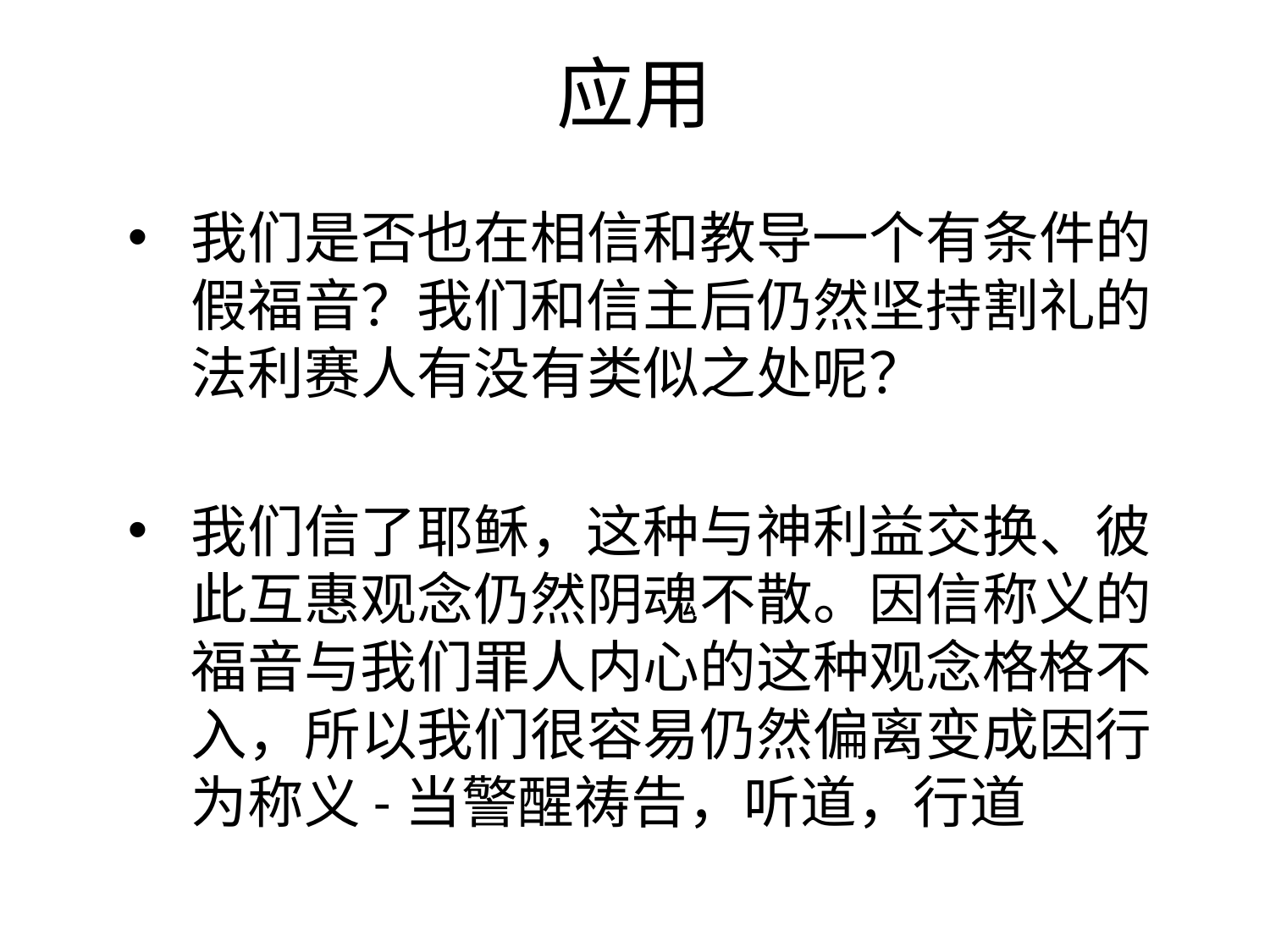

# 应用
我们是否也在相信和教导一个有条件的假福音？我们和信主后仍然坚持割礼的法利赛人有没有类似之处呢？

我们信了耶稣，这种与神利益交换、彼此互惠观念仍然阴魂不散。因信称义的福音与我们罪人内心的这种观念格格不入，所以我们很容易仍然偏离变成因行为称义-当警醒祷告，听道，行道